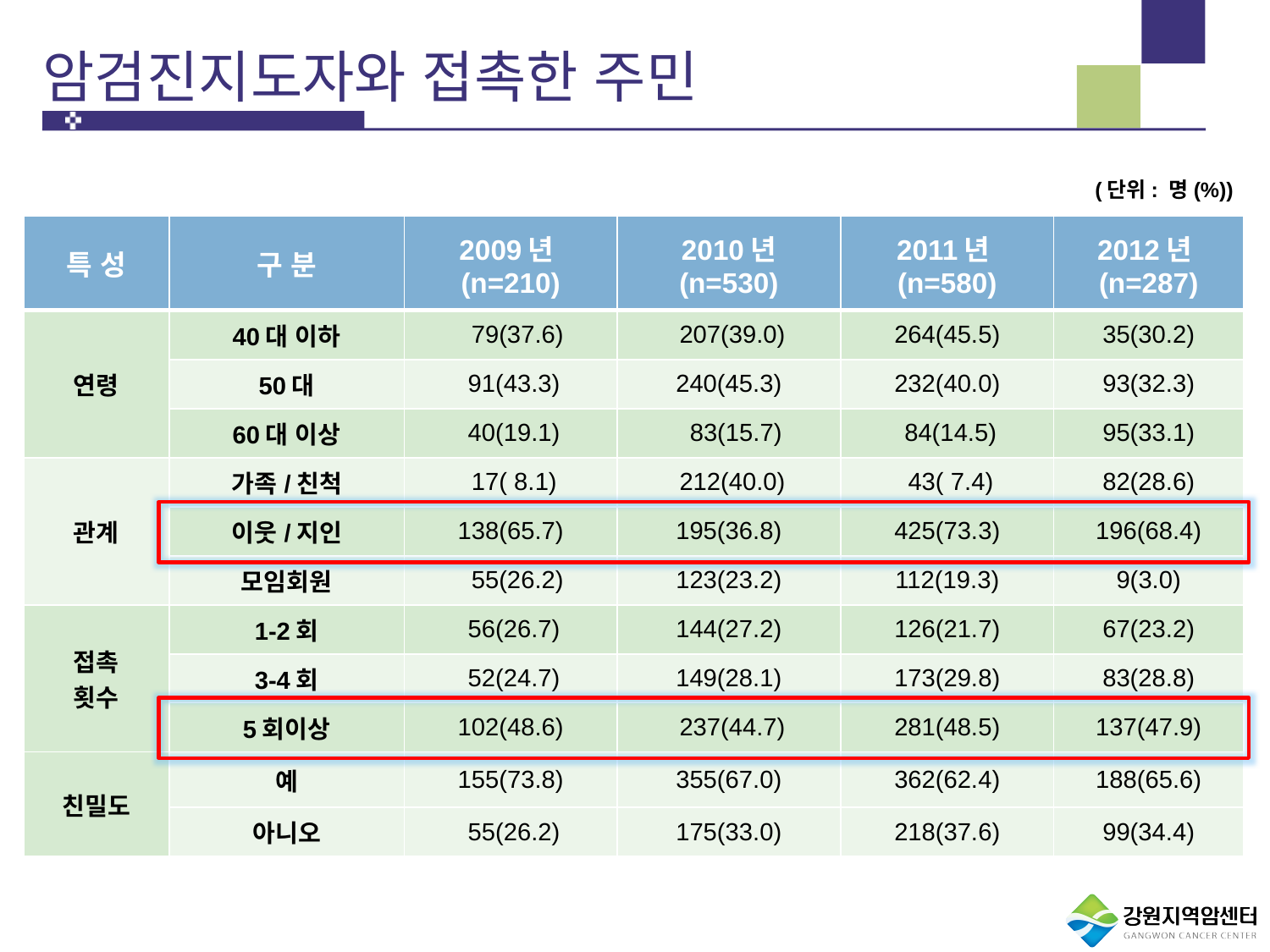

# 암검진지도자와 접촉한 주민

(단위: 명(%))
| 특 성 | 구 분 | 2009년(n=210) | 2010년 (n=530) | 2011년(n=580) | 2012년(n=287) |
| --- | --- | --- | --- | --- | --- |
| 연령 | 40대 이하 | 79(37.6) | 207(39.0) | 264(45.5) | 35(30.2) |
|  | 50대 | 91(43.3) | 240(45.3) | 232(40.0) | 93(32.3) |
|  | 60대 이상 | 40(19.1) | 83(15.7) | 84(14.5) | 95(33.1) |
| 관계 | 가족/친척 | 17( 8.1) | 212(40.0) | 43( 7.4) | 82(28.6) |
|  | 이웃/지인 | 138(65.7) | 195(36.8) | 425(73.3) | 196(68.4) |
|  | 모임회원 | 55(26.2) | 123(23.2) | 112(19.3) | 9(3.0) |
| 접촉 횟수 | 1-2회 | 56(26.7) | 144(27.2) | 126(21.7) | 67(23.2) |
|  | 3-4회 | 52(24.7) | 149(28.1) | 173(29.8) | 83(28.8) |
|  | 5회이상 | 102(48.6) | 237(44.7) | 281(48.5) | 137(47.9) |
| 친밀도 | 예 | 155(73.8) | 355(67.0) | 362(62.4) | 188(65.6) |
|  | 아니오 | 55(26.2) | 175(33.0) | 218(37.6) | 99(34.4) |